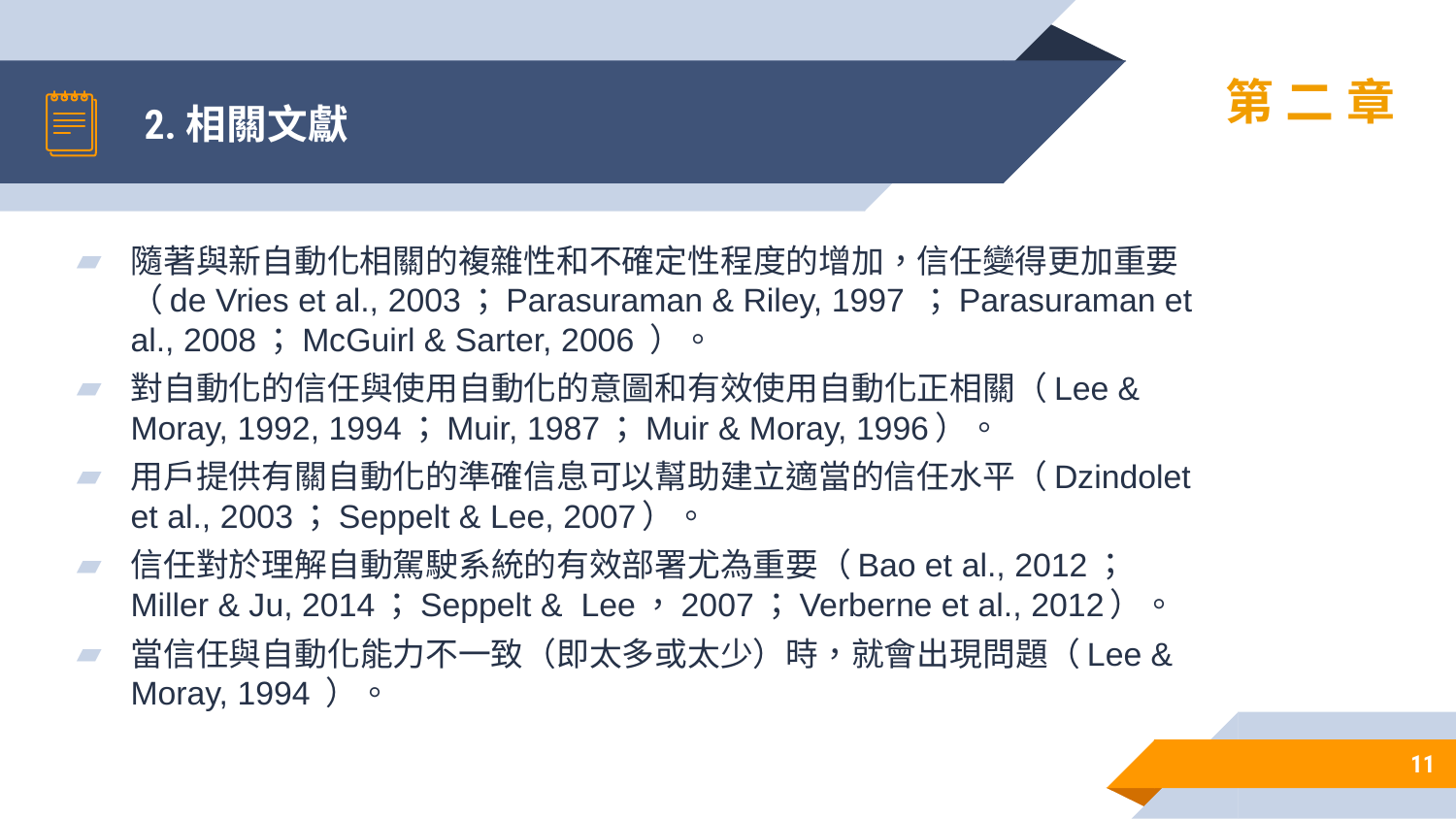

# 2.相關文獻
第二章

隨著與新自動化相關的複雜性和不確定性程度的增加，信任變得更加重要（de Vries et al., 2003；Parasuraman & Riley, 1997 ；Parasuraman et al., 2008；McGuirl & Sarter, 2006 ）。
對自動化的信任與使用自動化的意圖和有效使用自動化正相關（Lee & Moray, 1992, 1994；Muir, 1987；Muir & Moray, 1996）。
用戶提供有關自動化的準確信息可以幫助建立適當的信任水平（Dzindolet et al., 2003；Seppelt & Lee, 2007）。
信任對於理解自動駕駛系統的有效部署尤為重要（Bao et al., 2012；Miller & Ju, 2014；Seppelt &  Lee，2007；Verberne et al., 2012）。
當信任與自動化能力不一致（即太多或太少）時，就會出現問題（Lee & Moray, 1994 ）。

11